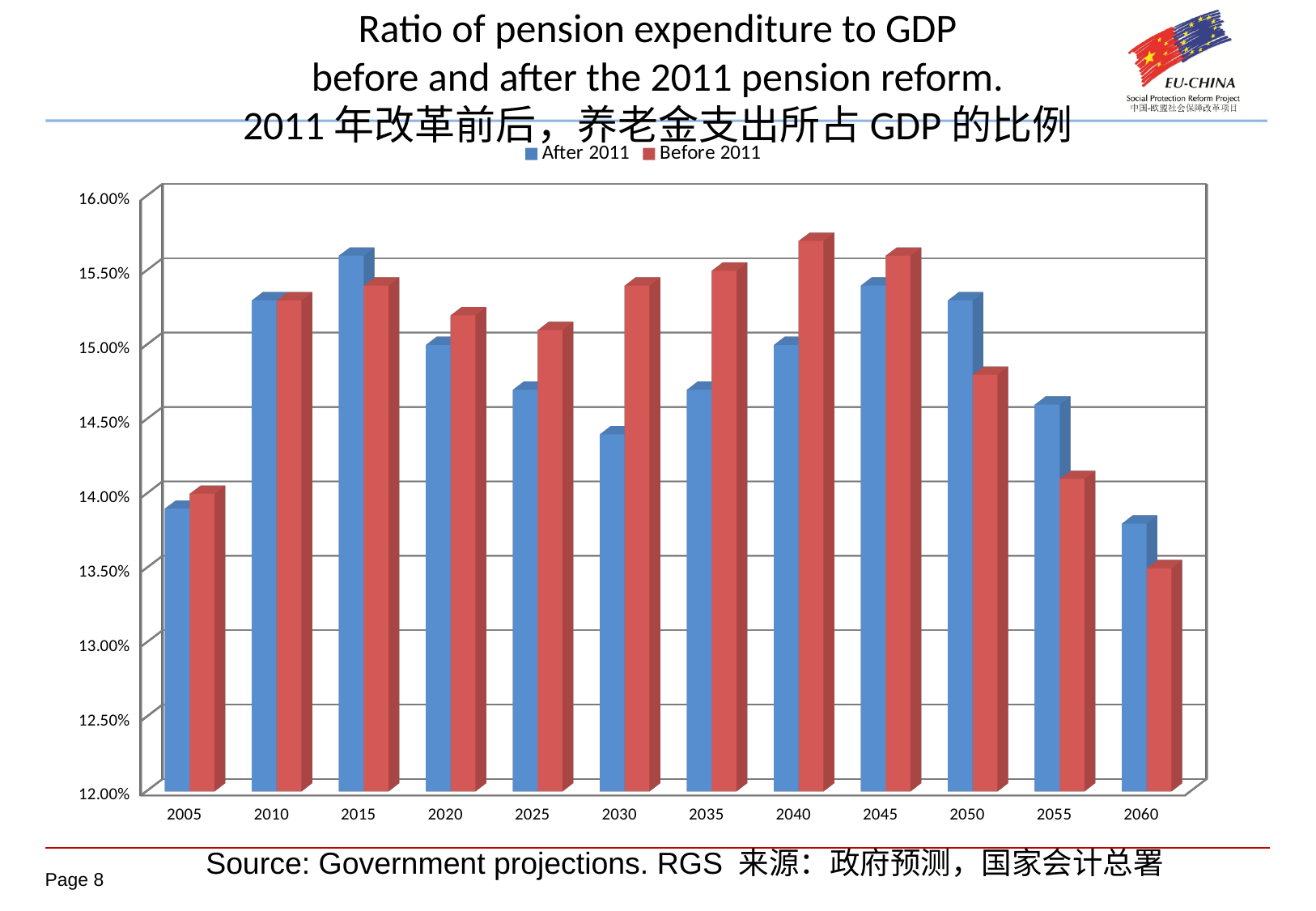

Ratio of pension expenditure to GDP
before and after the 2011 pension reform.
2011年改革前后，养老金支出所占GDP的比例

[unsupported chart]

Source: Government projections. RGS 来源：政府预测，国家会计总署